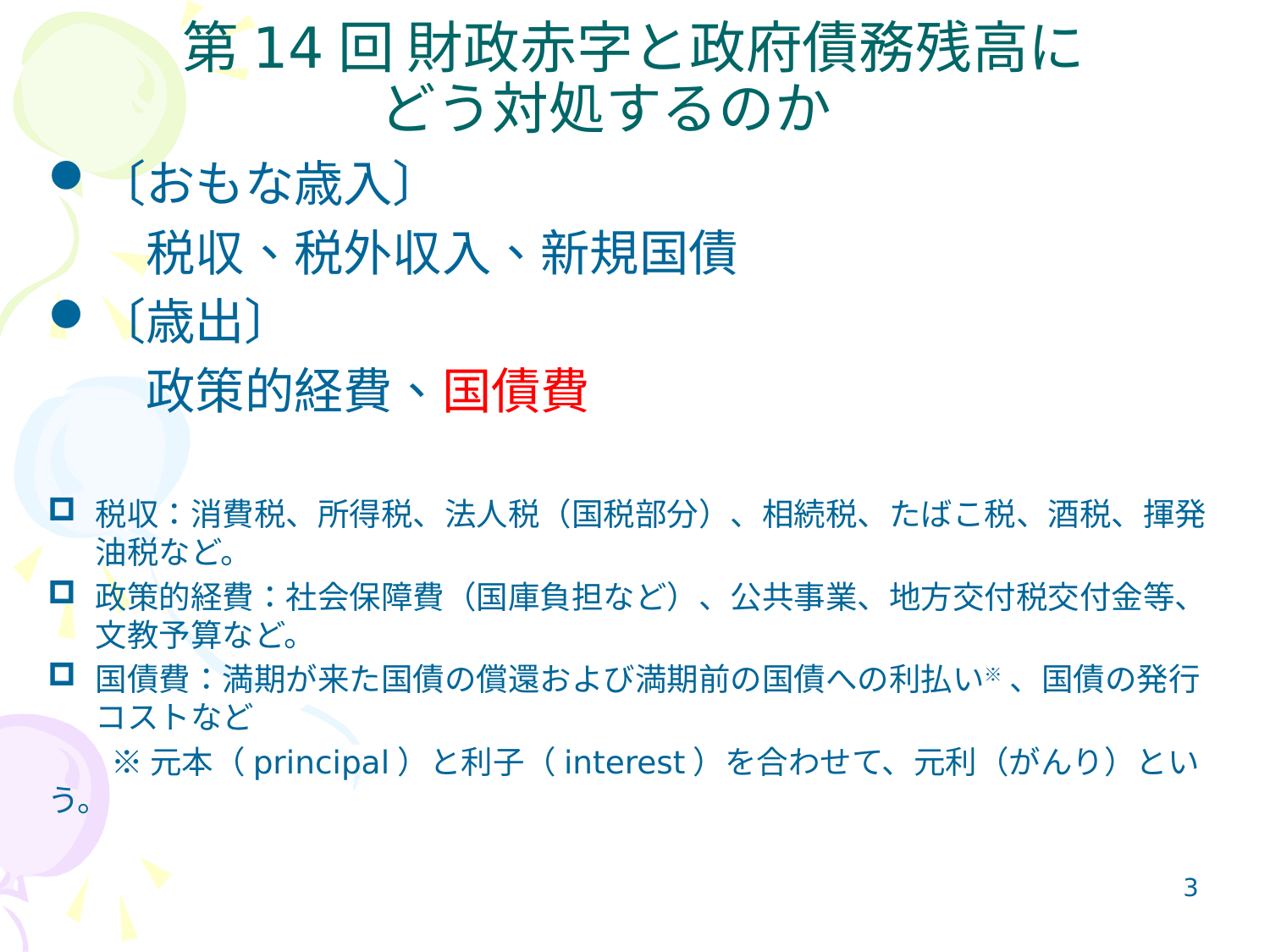

# 第14回 財政赤字と政府債務残高に どう対処するのか
〔おもな歳入〕
　　税収、税外収入、新規国債
〔歳出〕
　　政策的経費、国債費

税収：消費税、所得税、法人税（国税部分）、相続税、たばこ税、酒税、揮発油税など。
政策的経費：社会保障費（国庫負担など）、公共事業、地方交付税交付金等、文教予算など。
国債費：満期が来た国債の償還および満期前の国債への利払い※ 、国債の発行コストなど
　　※ 元本（principal）と利子（interest）を合わせて、元利（がんり）という。

3